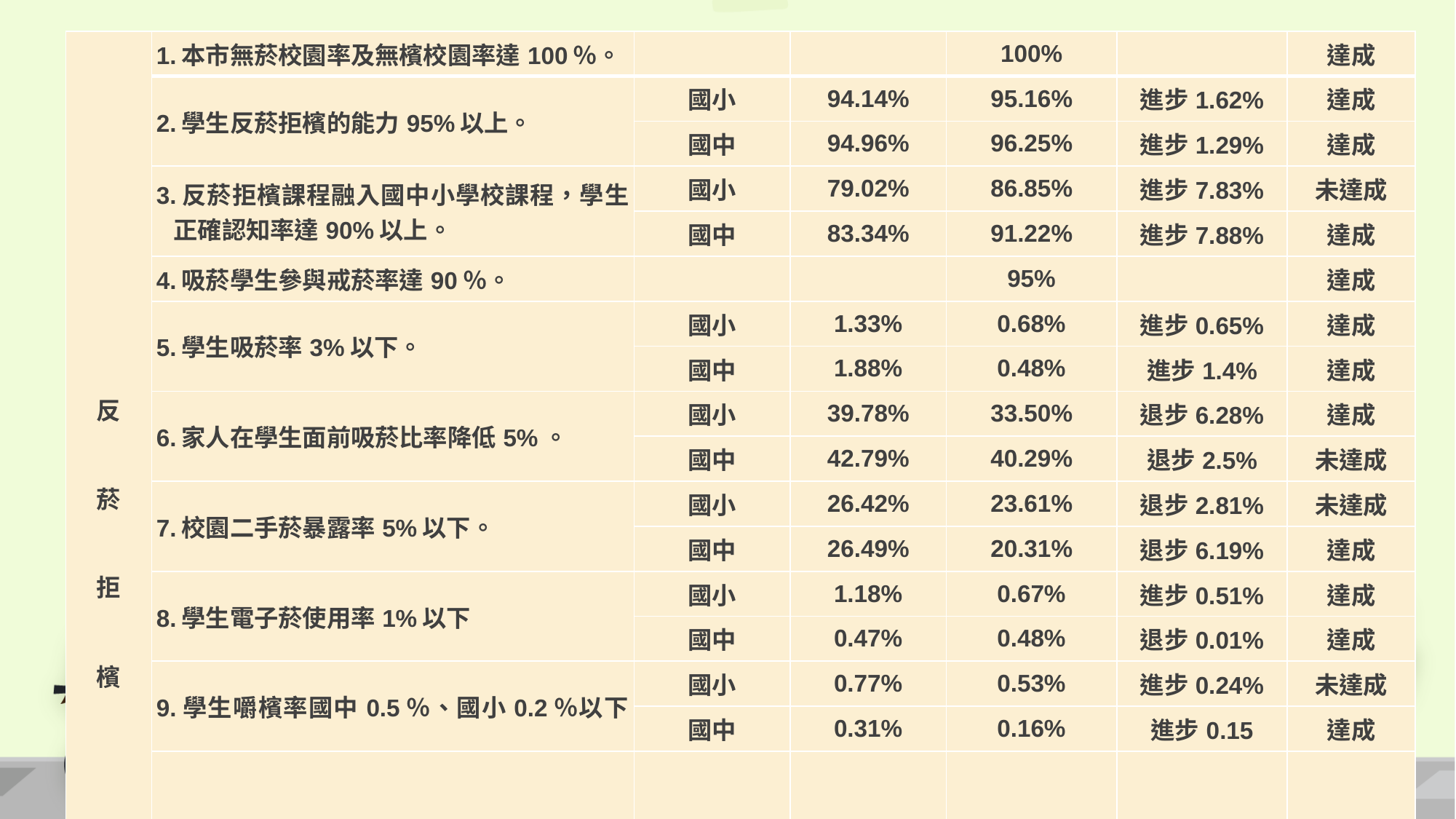

| 反     菸     拒     檳 | 1.本市無菸校園率及無檳校園率達100％。 |  |  | 100% |  | 達成 |
| --- | --- | --- | --- | --- | --- | --- |
|  | 2.學生反菸拒檳的能力95%以上。 | 國小 | 94.14% | 95.16% | 進步1.62% | 達成 |
|  |  | 國中 | 94.96% | 96.25% | 進步1.29% | 達成 |
|  | 3.反菸拒檳課程融入國中小學校課程，學生正確認知率達90%以上。 | 國小 | 79.02% | 86.85% | 進步7.83% | 未達成 |
|  |  | 國中 | 83.34% | 91.22% | 進步7.88% | 達成 |
|  | 4.吸菸學生參與戒菸率達90％。 |  |  | 95% |  | 達成 |
|  | 5.學生吸菸率3%以下。 | 國小 | 1.33% | 0.68% | 進步0.65% | 達成 |
|  |  | 國中 | 1.88% | 0.48% | 進步1.4% | 達成 |
|  | 6.家人在學生面前吸菸比率降低5%。 | 國小 | 39.78% | 33.50% | 退步6.28% | 達成 |
|  |  | 國中 | 42.79% | 40.29% | 退步2.5% | 未達成 |
|  | 7.校園二手菸暴露率5%以下。 | 國小 | 26.42% | 23.61% | 退步2.81% | 未達成 |
|  |  | 國中 | 26.49% | 20.31% | 退步6.19% | 達成 |
|  | 8.學生電子菸使用率1%以下 | 國小 | 1.18% | 0.67% | 進步0.51% | 達成 |
|  |  | 國中 | 0.47% | 0.48% | 退步0.01% | 達成 |
|  | 9.學生嚼檳率國中0.5％、國小0.2％以下。 | 國小 | 0.77% | 0.53% | 進步0.24% | 未達成 |
|  |  | 國中 | 0.31% | 0.16% | 進步0.15 | 達成 |
|  | 10.嚼檳學生參與戒檳率達100％。 |  |  | 100% |  | 達成 |
#